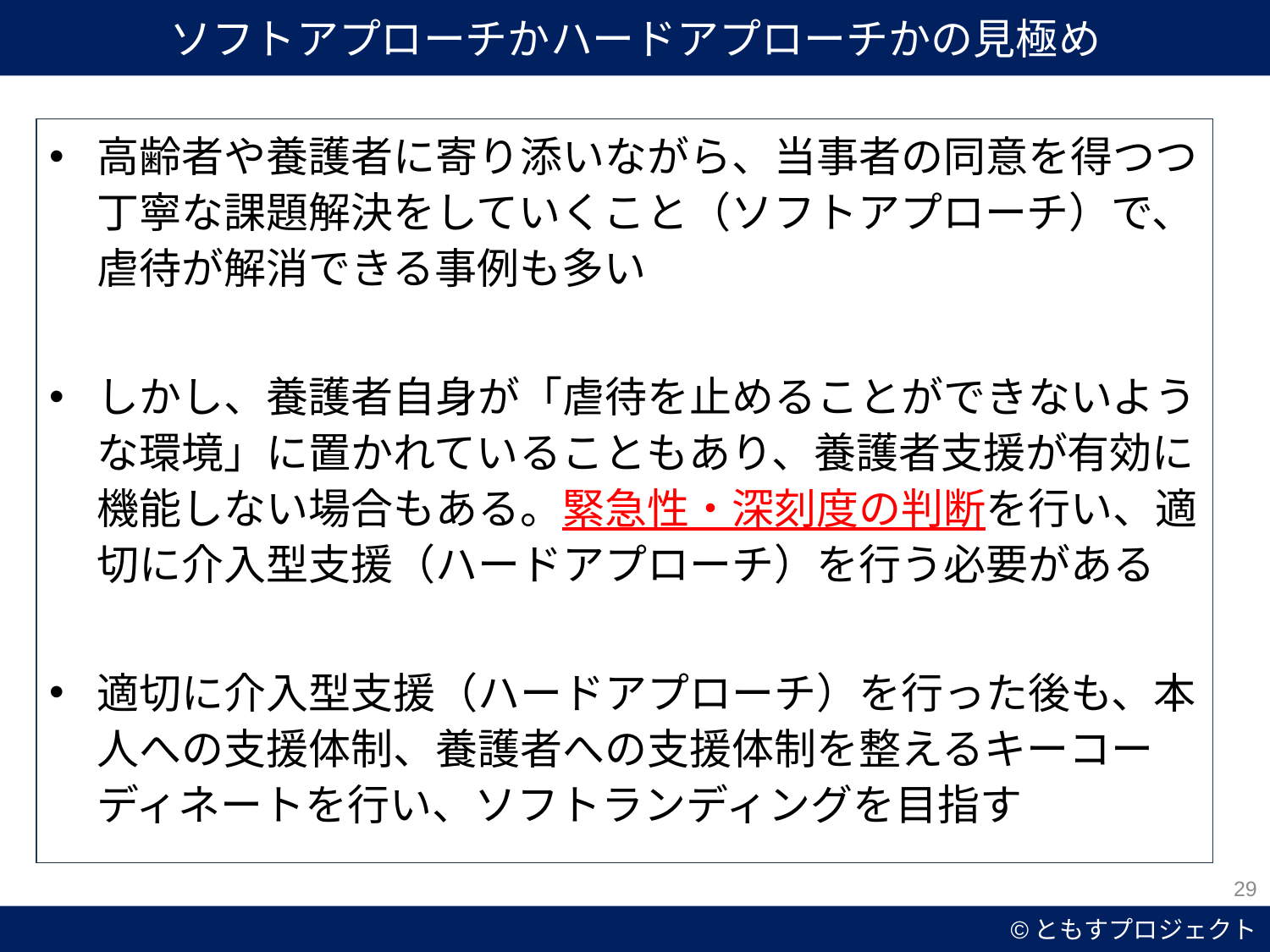

ソフトアプローチかハードアプローチかの見極め
高齢者や養護者に寄り添いながら、当事者の同意を得つつ丁寧な課題解決をしていくこと（ソフトアプローチ）で、虐待が解消できる事例も多い

しかし、養護者自身が「虐待を止めることができないような環境」に置かれていることもあり、養護者支援が有効に機能しない場合もある。緊急性・深刻度の判断を行い、適切に介入型支援（ハードアプローチ）を行う必要がある

適切に介入型支援（ハードアプローチ）を行った後も、本人への支援体制、養護者への支援体制を整えるキーコーディネートを行い、ソフトランディングを目指す
29
©ともすプロジェクト